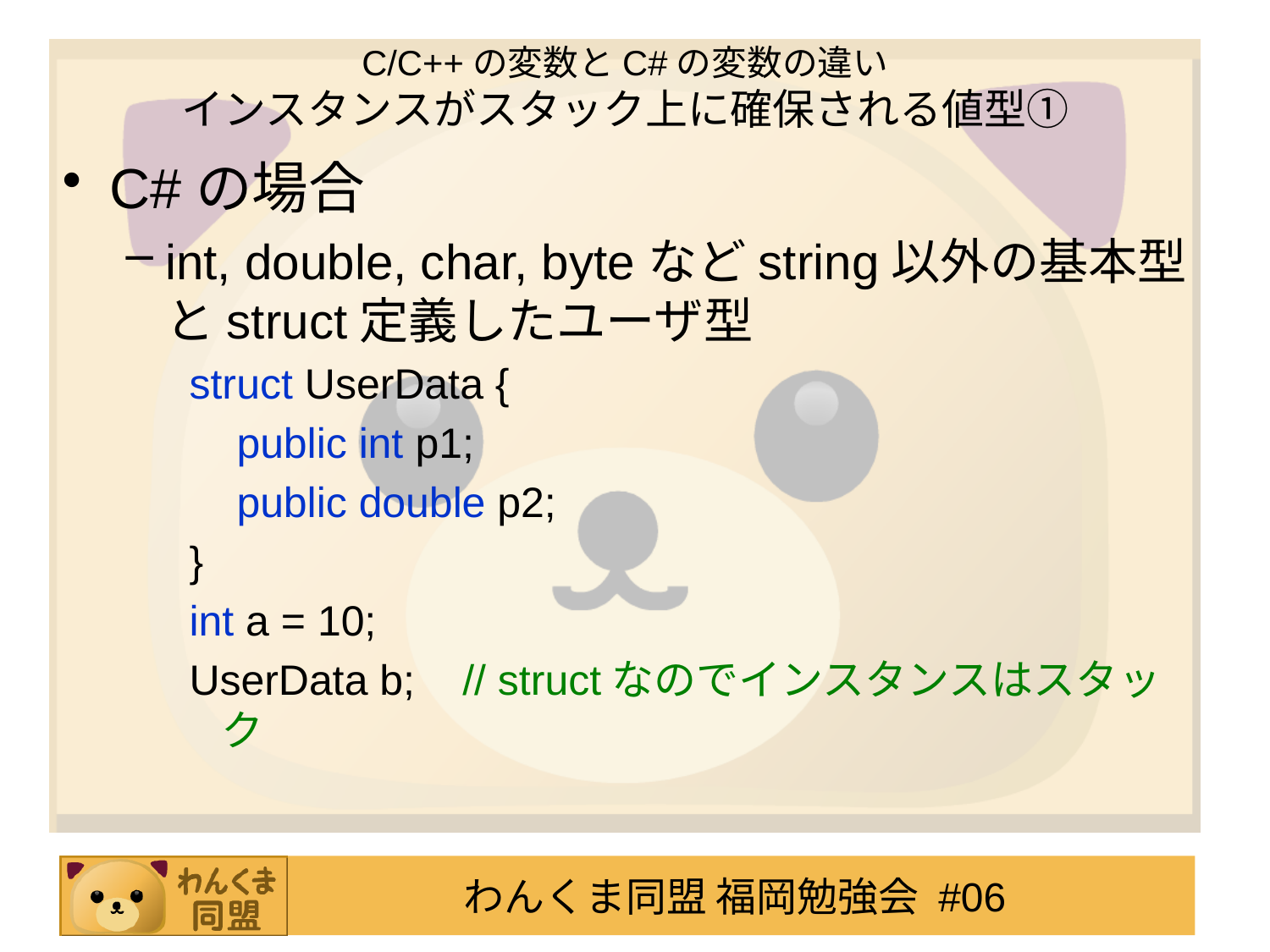

# C/C++の変数とC#の変数の違い インスタンスがスタック上に確保される値型①
C#の場合
int, double, char, byteなどstring以外の基本型とstruct定義したユーザ型
struct UserData {
    public int p1;
    public double p2;
}
int a = 10;
UserData b;    // structなのでインスタンスはスタック